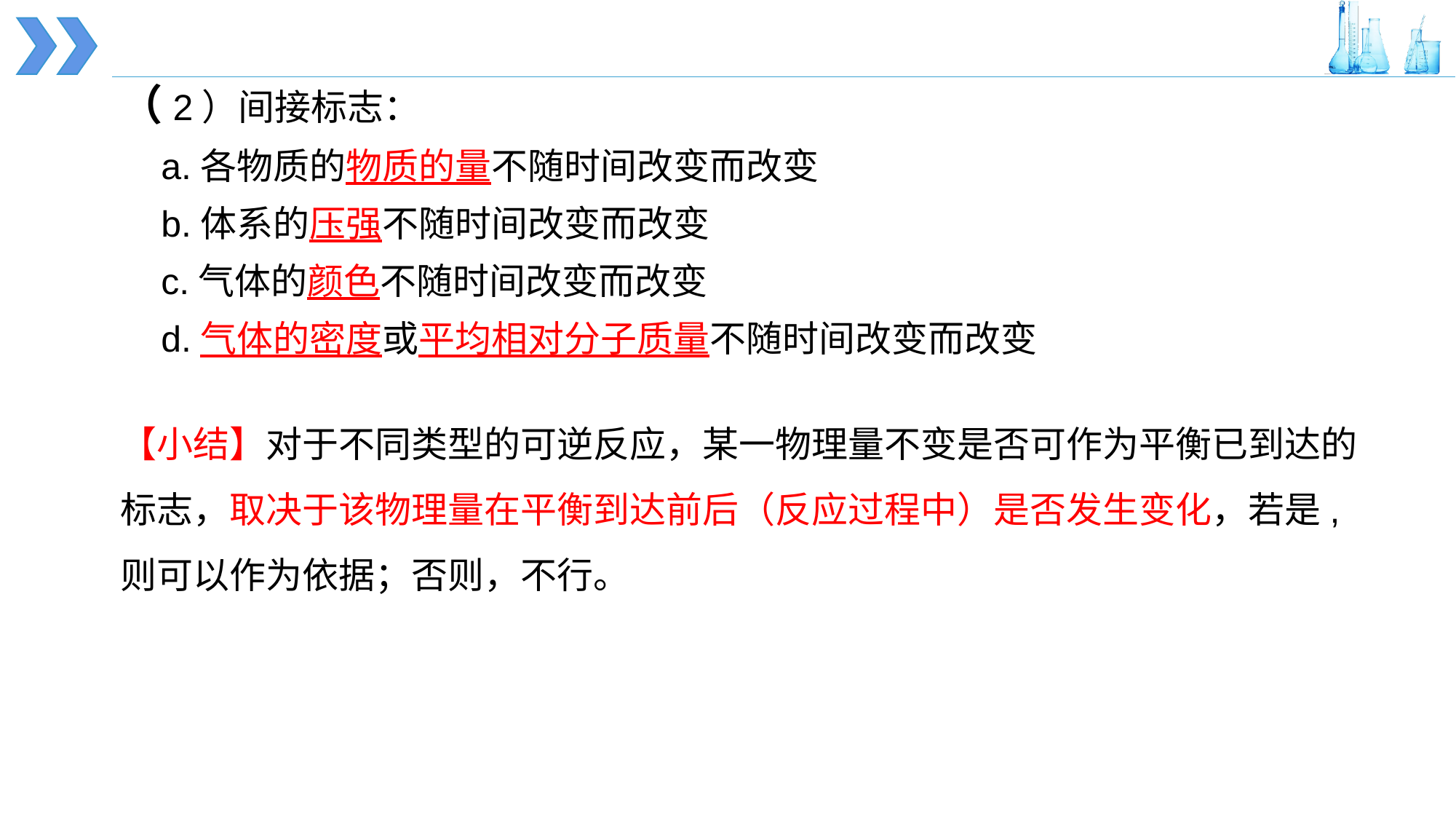

（2）间接标志：
    a.各物质的物质的量不随时间改变而改变
    b.体系的压强不随时间改变而改变
    c.气体的颜色不随时间改变而改变
    d.气体的密度或平均相对分子质量不随时间改变而改变
【小结】对于不同类型的可逆反应，某一物理量不变是否可作为平衡已到达的标志，取决于该物理量在平衡到达前后（反应过程中）是否发生变化，若是,则可以作为依据；否则，不行。